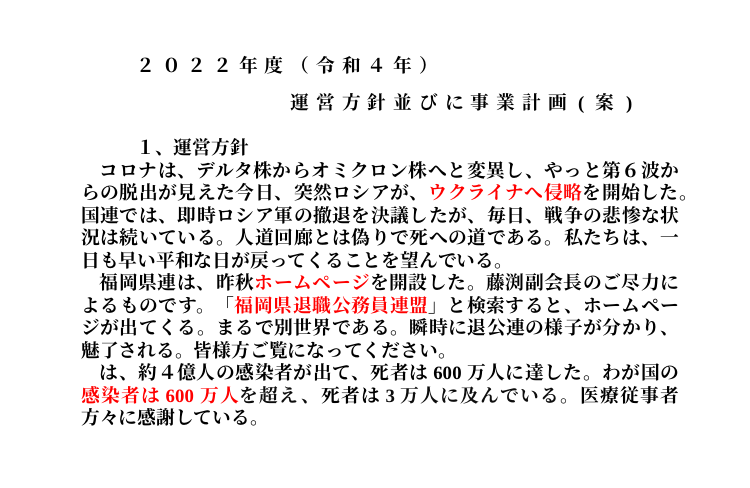

２０２２年度（令和４年）
　　　　　　運営方針並びに事業計画(案)

１、運営方針
コロナは、デルタ株からオミクロン株へと変異し、やっと第６波からの脱出が見えた今日、突然ロシアが、ウクライナへ侵略を開始した。国連では、即時ロシア軍の撤退を決議したが、毎日、戦争の悲惨な状況は続いている。人道回廊とは偽りで死への道である。私たちは、一日も早い平和な日が戻ってくることを望んでいる。
福岡県連は、昨秋ホームページを開設した。藤渕副会長のご尽力によるものです。「福岡県退職公務員連盟」と検索すると、ホームページが出てくる。まるで別世界である。瞬時に退公連の様子が分かり、魅了される。皆様方ご覧になってください。
は、約４億人の感染者が出て、死者は600万人に達した。わが国の感染者は600万人を超え、死者は3万人に及んでいる。医療従事者方々に感謝している。